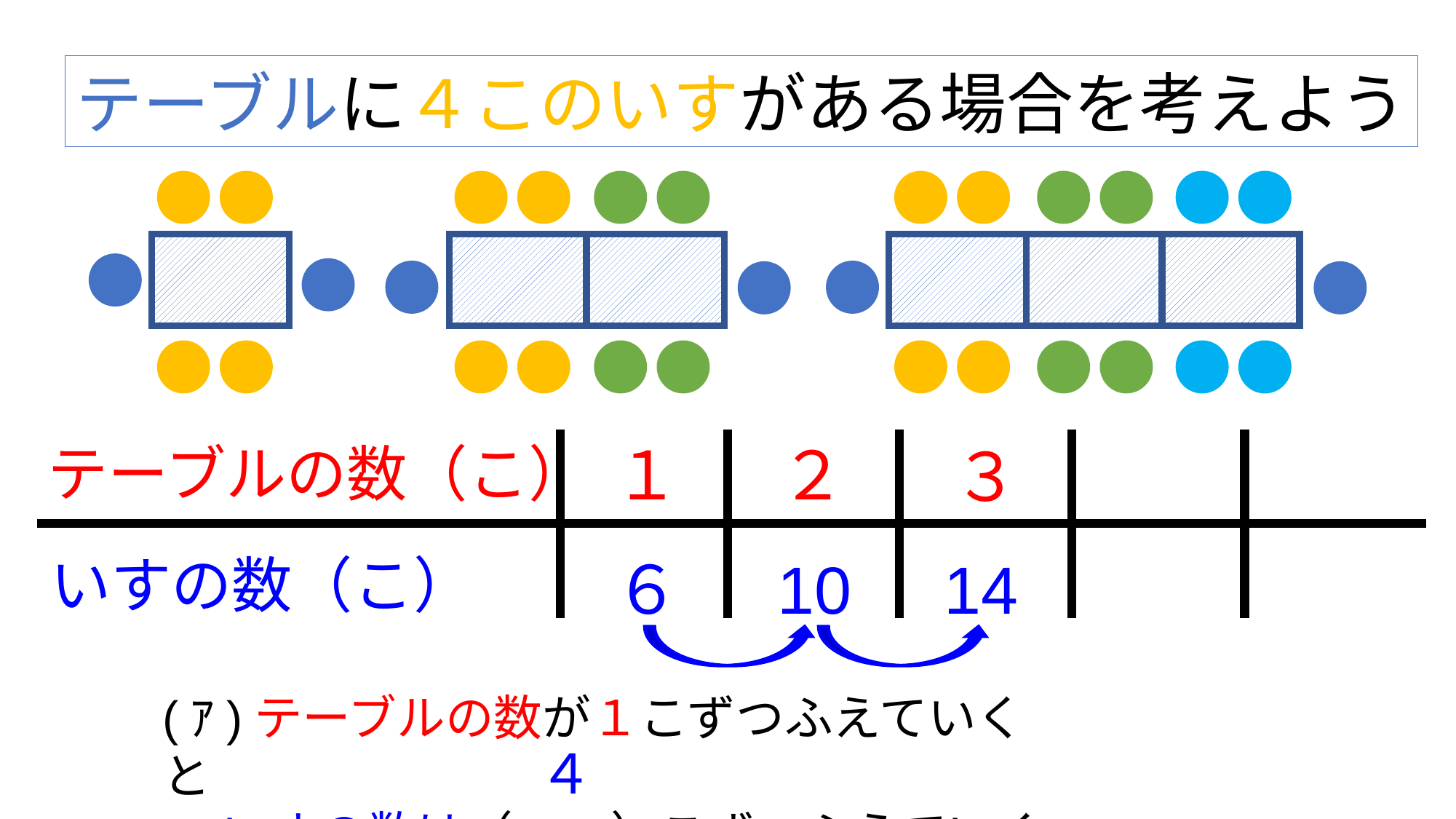

テーブルに４このいすがある場合を考えよう

１
２
３
テーブルの数（こ）
６
10
14
いすの数（こ）

(ｱ)テーブルの数が１こずつふえていくと
　 いすの数は（　　）こずつふえていく
４
関係を表す式は　○×２　＋　２　＝△
関係を表す式は　○×２　＋　２　＝△